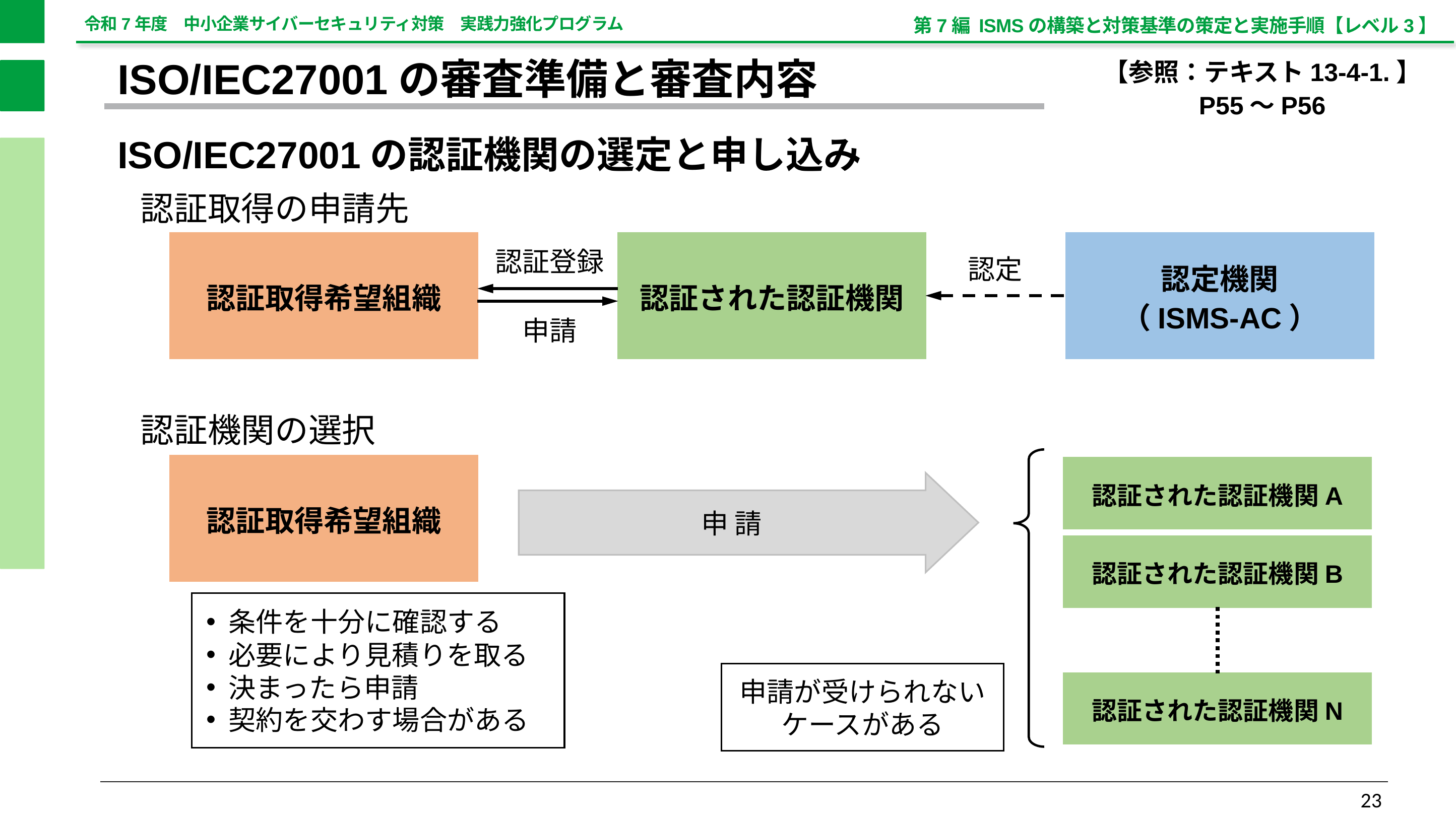

第7編 ISMSの構築と対策基準の策定と実施手順【レベル3】
【参照：テキスト13-4-1.】
P55～P56
ISO/IEC27001の審査準備と審査内容
ISO/IEC27001の認証機関の選定と申し込み
認証取得の申請先

認証機関の選択

認証取得希望組織
認証された認証機関
認定機関
（ISMS-AC）
認証登録
認定
申請

認証取得希望組織
認証された認証機関A
申 請
認証された認証機関B
条件を十分に確認する
必要により見積りを取る
決まったら申請
契約を交わす場合がある
申請が受けられない
ケースがある
認証された認証機関N